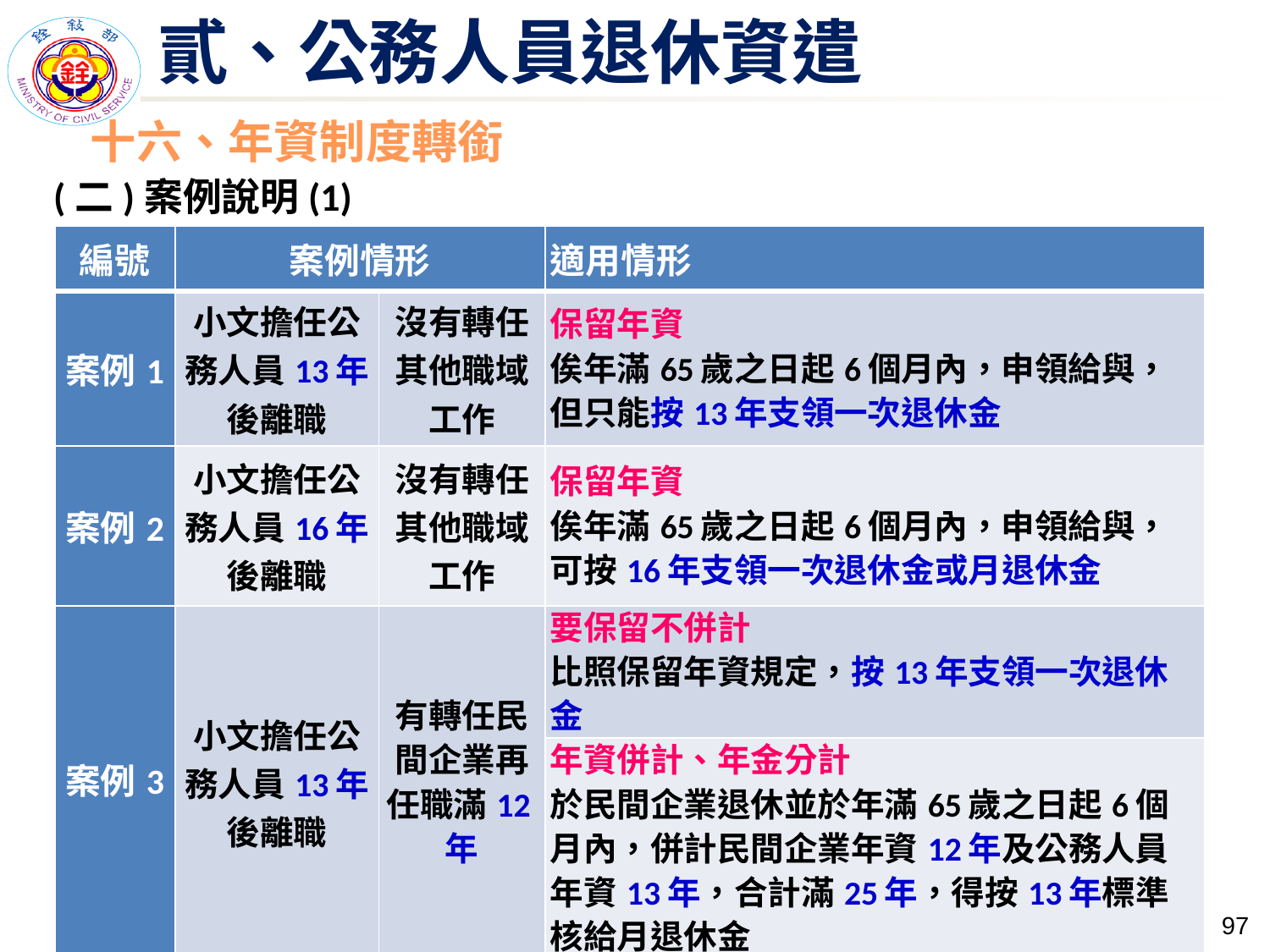

# 貳、公務人員退休資遣
十六、年資制度轉銜
(二)案例說明(1)
| 編號 | 案例情形 |  | 適用情形 |
| --- | --- | --- | --- |
| 案例1 | 小文擔任公務人員13年後離職 | 沒有轉任其他職域工作 | 保留年資 俟年滿65歲之日起6個月內，申領給與，但只能按13年支領一次退休金 |
| 案例2 | 小文擔任公務人員16年後離職 | 沒有轉任其他職域工作 | 保留年資 俟年滿65歲之日起6個月內，申領給與，可按16年支領一次退休金或月退休金 |
| 案例3 | 小文擔任公務人員13年後離職 | 有轉任民間企業再任職滿12年 | 要保留不併計 比照保留年資規定，按13年支領一次退休金 |
|  |  |  | 年資併計、年金分計 於民間企業退休並於年滿65歲之日起6個月內，併計民間企業年資12年及公務人員年資13年，合計滿25年，得按13年標準核給月退休金 |
97